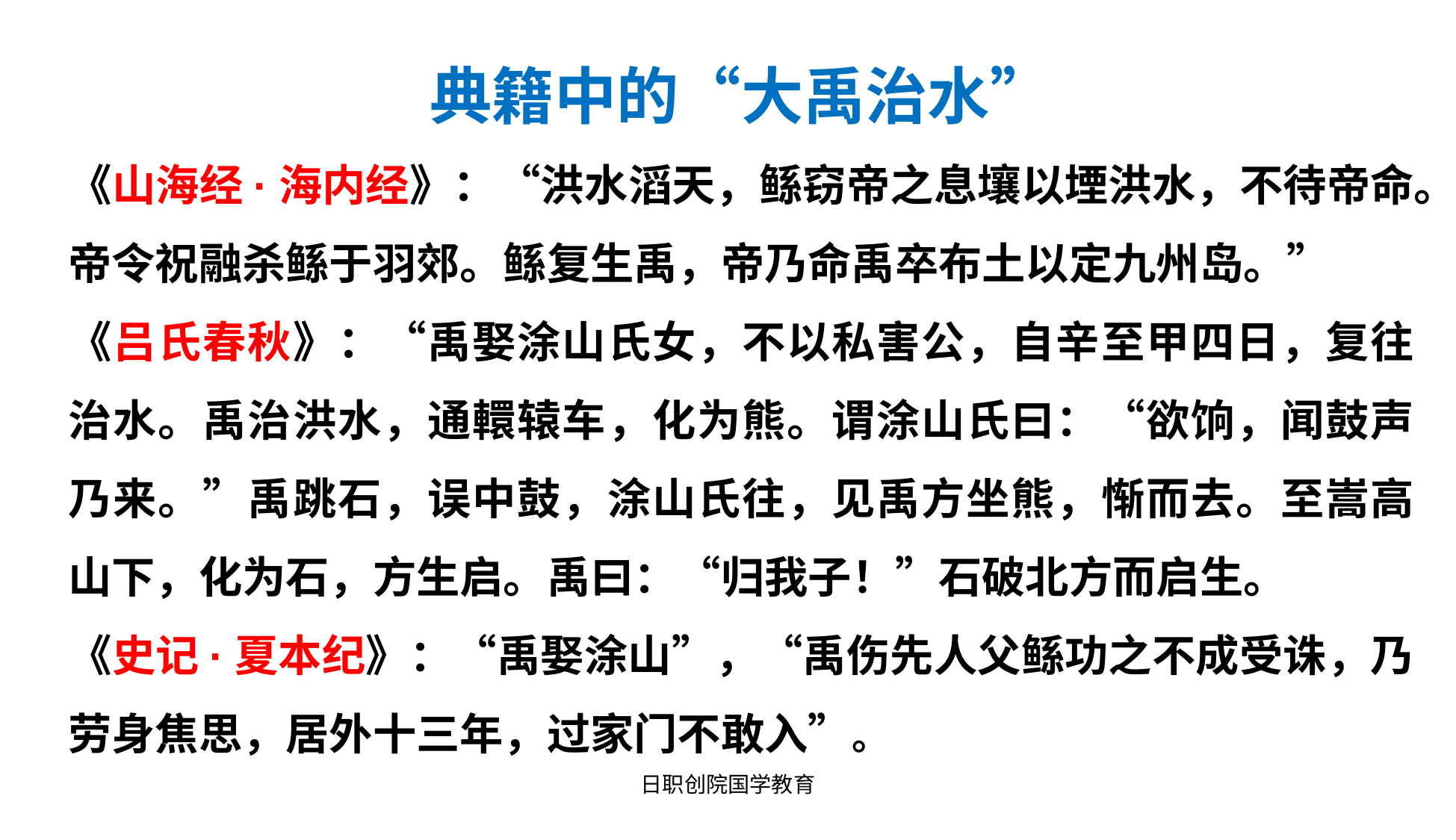

典籍中的“大禹治水”
《山海经·海内经》：“洪水滔天，鲧窃帝之息壤以堙洪水，不待帝命。帝令祝融杀鲧于羽郊。鲧复生禹，帝乃命禹卒布土以定九州岛。”
《吕氏春秋》：“禹娶涂山氏女，不以私害公，自辛至甲四日，复往治水。禹治洪水，通轘辕车，化为熊。谓涂山氏曰：“欲饷，闻鼓声乃来。”禹跳石，误中鼓，涂山氏往，见禹方坐熊，惭而去。至嵩高山下，化为石，方生启。禹曰：“归我子！”石破北方而启生。
《史记·夏本纪》：“禹娶涂山”，“禹伤先人父鲧功之不成受诛，乃劳身焦思，居外十三年，过家门不敢入”。
日职创院国学教育